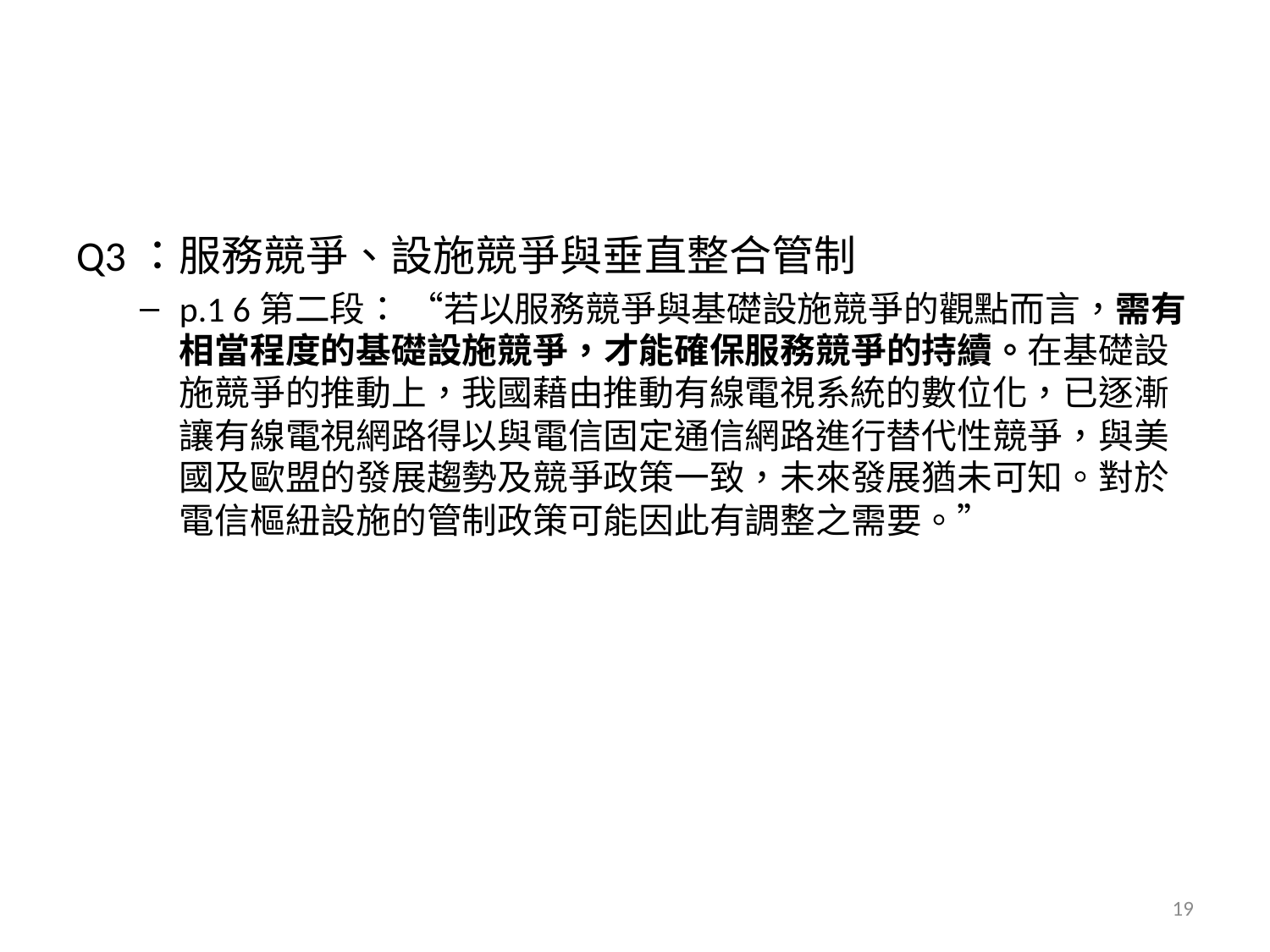

#
Q3：服務競爭、設施競爭與垂直整合管制
p.1 6第二段： “若以服務競爭與基礎設施競爭的觀點而言，需有相當程度的基礎設施競爭，才能確保服務競爭的持續。在基礎設施競爭的推動上，我國藉由推動有線電視系統的數位化，已逐漸讓有線電視網路得以與電信固定通信網路進行替代性競爭，與美國及歐盟的發展趨勢及競爭政策一致，未來發展猶未可知。對於電信樞紐設施的管制政策可能因此有調整之需要。”

19